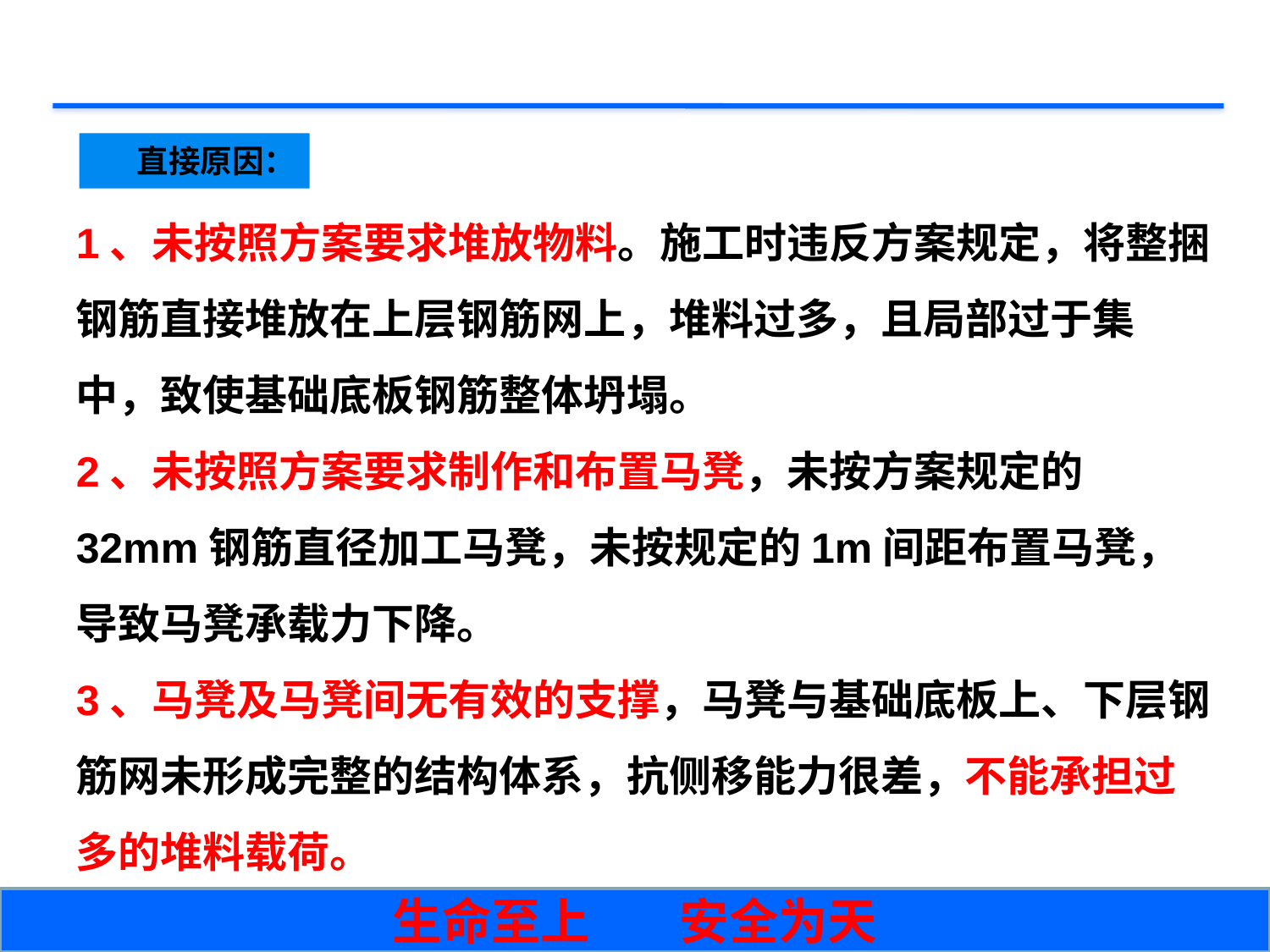

直接原因：
1、未按照方案要求堆放物料。施工时违反方案规定，将整捆钢筋直接堆放在上层钢筋网上，堆料过多，且局部过于集中，致使基础底板钢筋整体坍塌。
2、未按照方案要求制作和布置马凳，未按方案规定的32mm钢筋直径加工马凳，未按规定的1m间距布置马凳，导致马凳承载力下降。
3、马凳及马凳间无有效的支撑，马凳与基础底板上、下层钢筋网未形成完整的结构体系，抗侧移能力很差，不能承担过多的堆料载荷。